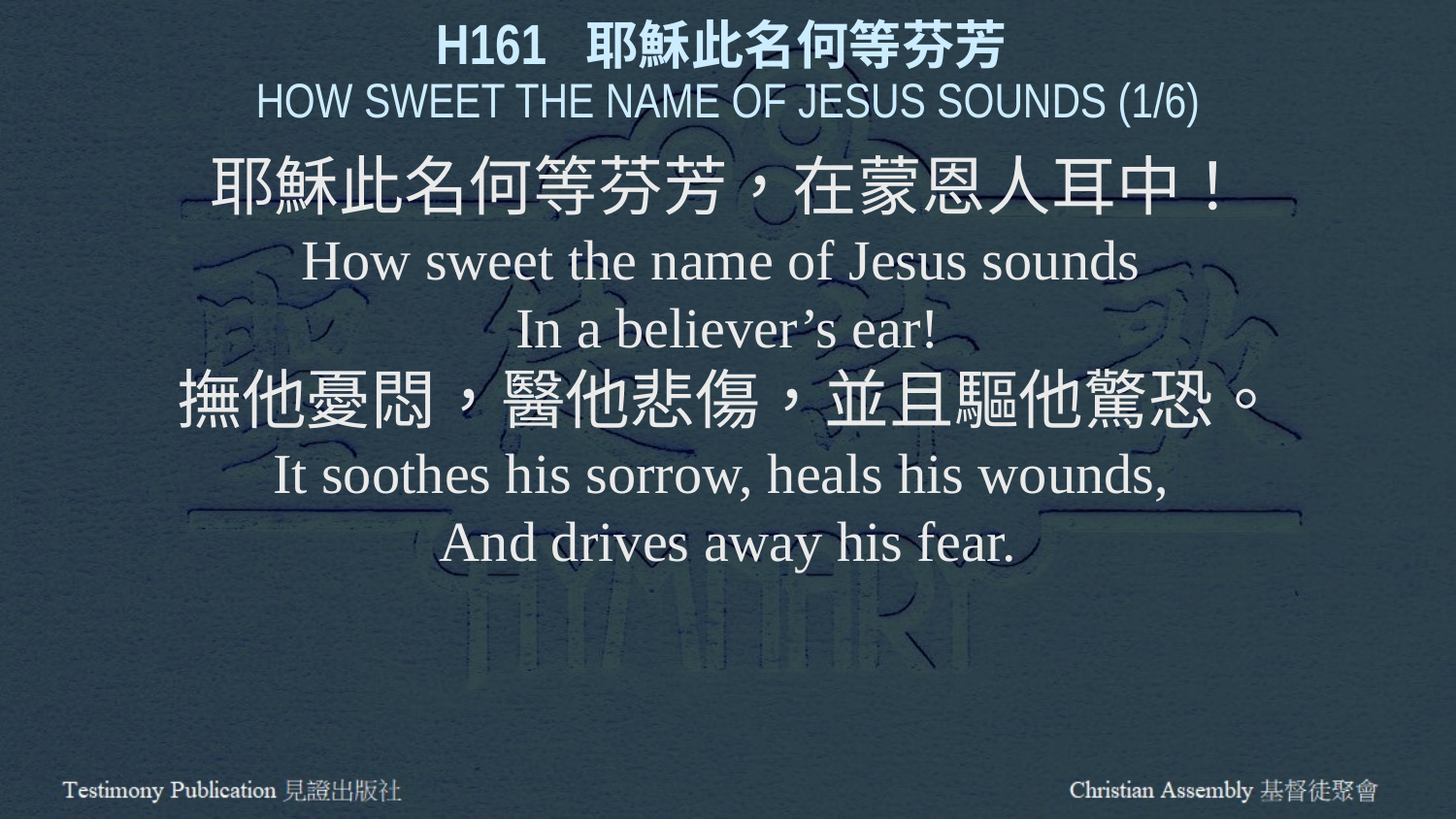

H161  耶穌此名何等芬芳
HOW SWEET THE NAME OF JESUS SOUNDS (1/6)
耶穌此名何等芬芳，在蒙恩人耳中！
How sweet the name of Jesus sounds
In a believer’s ear!
撫他憂悶，醫他悲傷，並且驅他驚恐。
It soothes his sorrow, heals his wounds,
And drives away his fear.